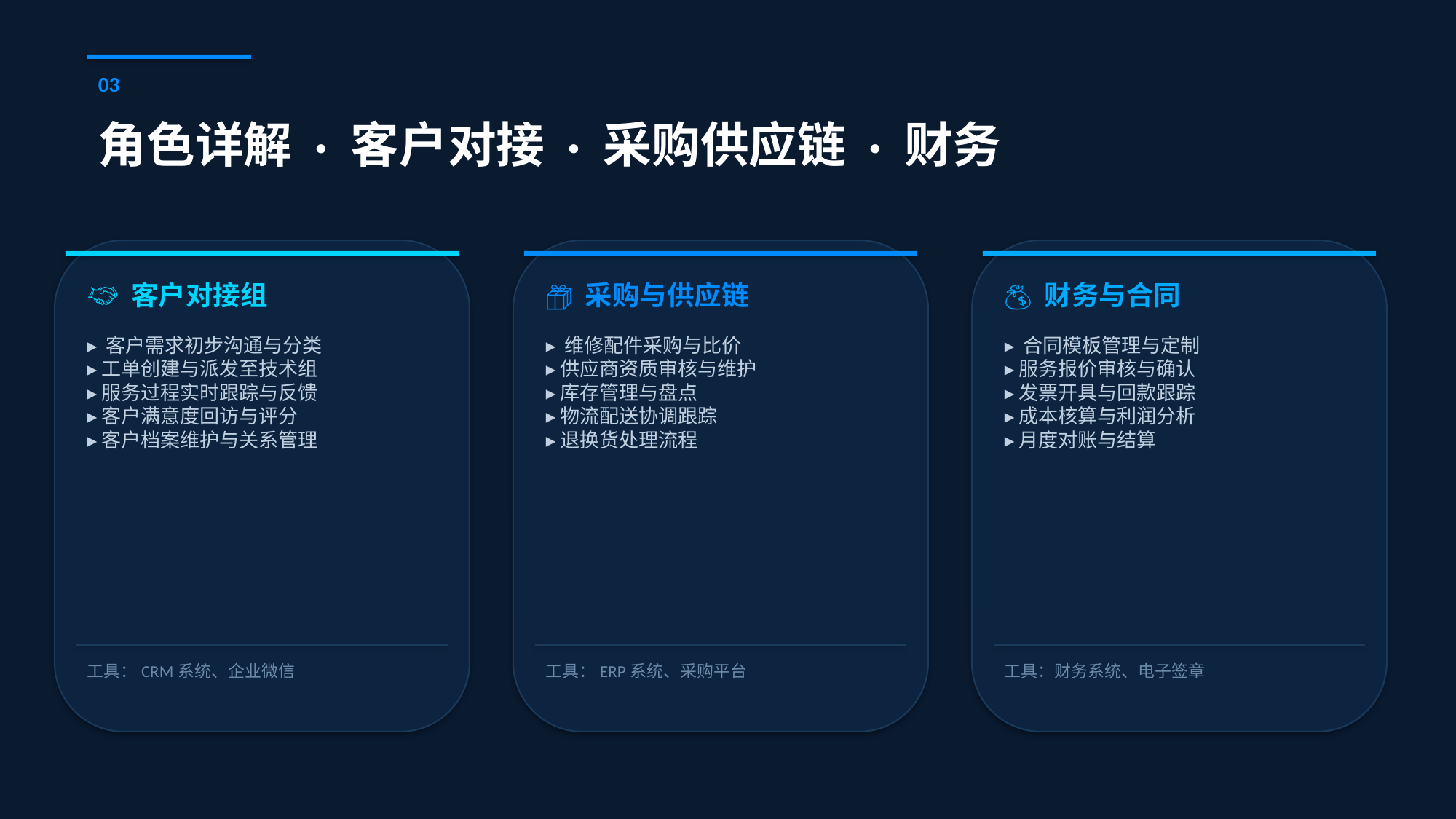

03
角色详解 · 客户对接 · 采购供应链 · 财务

🤝 客户对接组
📦 采购与供应链
💰 财务与合同
▸ 客户需求初步沟通与分类
▸ 工单创建与派发至技术组
▸ 服务过程实时跟踪与反馈
▸ 客户满意度回访与评分
▸ 客户档案维护与关系管理
▸ 维修配件采购与比价
▸ 供应商资质审核与维护
▸ 库存管理与盘点
▸ 物流配送协调跟踪
▸ 退换货处理流程
▸ 合同模板管理与定制
▸ 服务报价审核与确认
▸ 发票开具与回款跟踪
▸ 成本核算与利润分析
▸ 月度对账与结算

工具：CRM系统、企业微信
工具：ERP系统、采购平台
工具：财务系统、电子签章